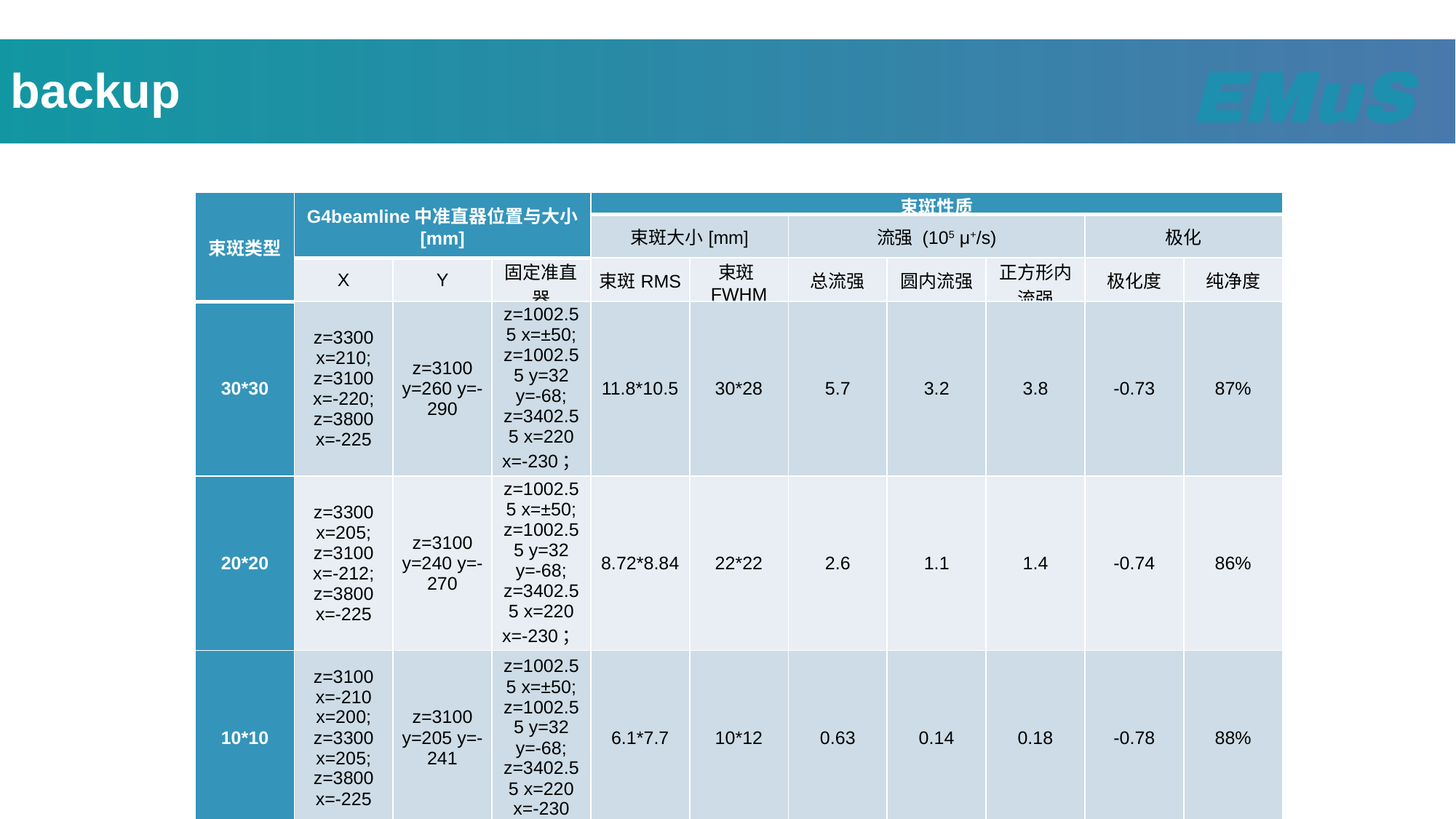

EMuS
backup
| 束斑类型 | G4beamline中准直器位置与大小 [mm] |  |  | 束斑性质 |  |  |  |  |  |  |
| --- | --- | --- | --- | --- | --- | --- | --- | --- | --- | --- |
|  |  |  |  | 束斑大小[mm] |  | 流强 (105 μ+/s) |  |  | 极化 |  |
|  | X | Y | 固定准直器 | 束斑RMS | 束斑FWHM | 总流强 | 圆内流强 | 正方形内流强 | 极化度 | 纯净度 |
| 30\*30 | z=3300 x=210; z=3100 x=-220; z=3800 x=-225 | z=3100 y=260 y=-290 | z=1002.55 x=±50; z=1002.55 y=32 y=-68; z=3402.55 x=220 x=-230； | 11.8\*10.5 | 30\*28 | 5.7 | 3.2 | 3.8 | -0.73 | 87% |
| 20\*20 | z=3300 x=205; z=3100 x=-212; z=3800 x=-225 | z=3100 y=240 y=-270 | z=1002.55 x=±50; z=1002.55 y=32 y=-68; z=3402.55 x=220 x=-230； | 8.72\*8.84 | 22\*22 | 2.6 | 1.1 | 1.4 | -0.74 | 86% |
| 10\*10 | z=3100 x=-210 x=200; z=3300 x=205; z=3800 x=-225 | z=3100 y=205 y=-241 | z=1002.55 x=±50; z=1002.55 y=32 y=-68; z=3402.55 x=220 x=-230 | 6.1\*7.7 | 10\*12 | 0.63 | 0.14 | 0.18 | -0.78 | 88% |